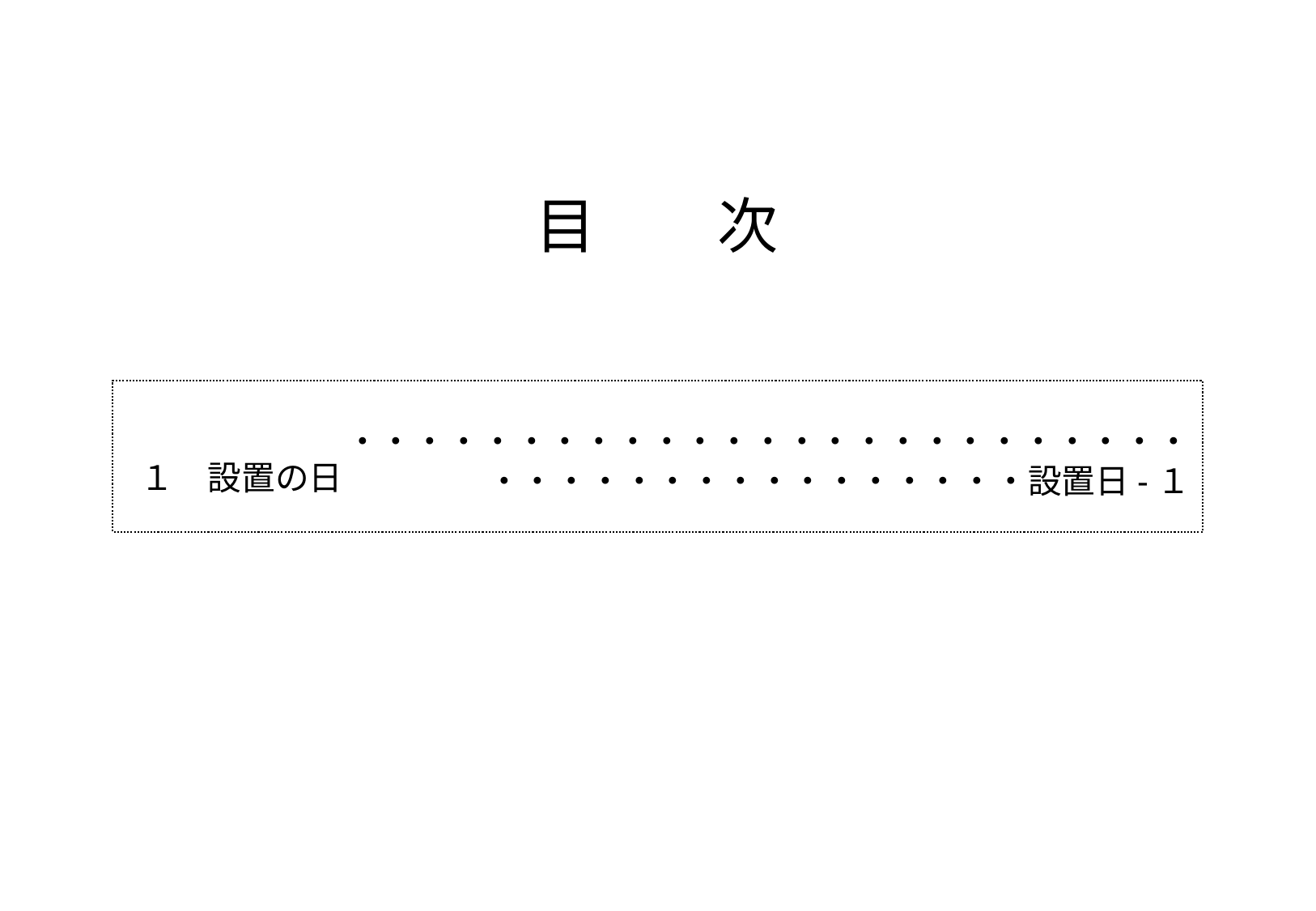

# 目　　次
 １　設置の日
・・・・・・・・・・・・・・・・・・・・・・・・・・・・・・・・・・・・・・・・・設置日-１